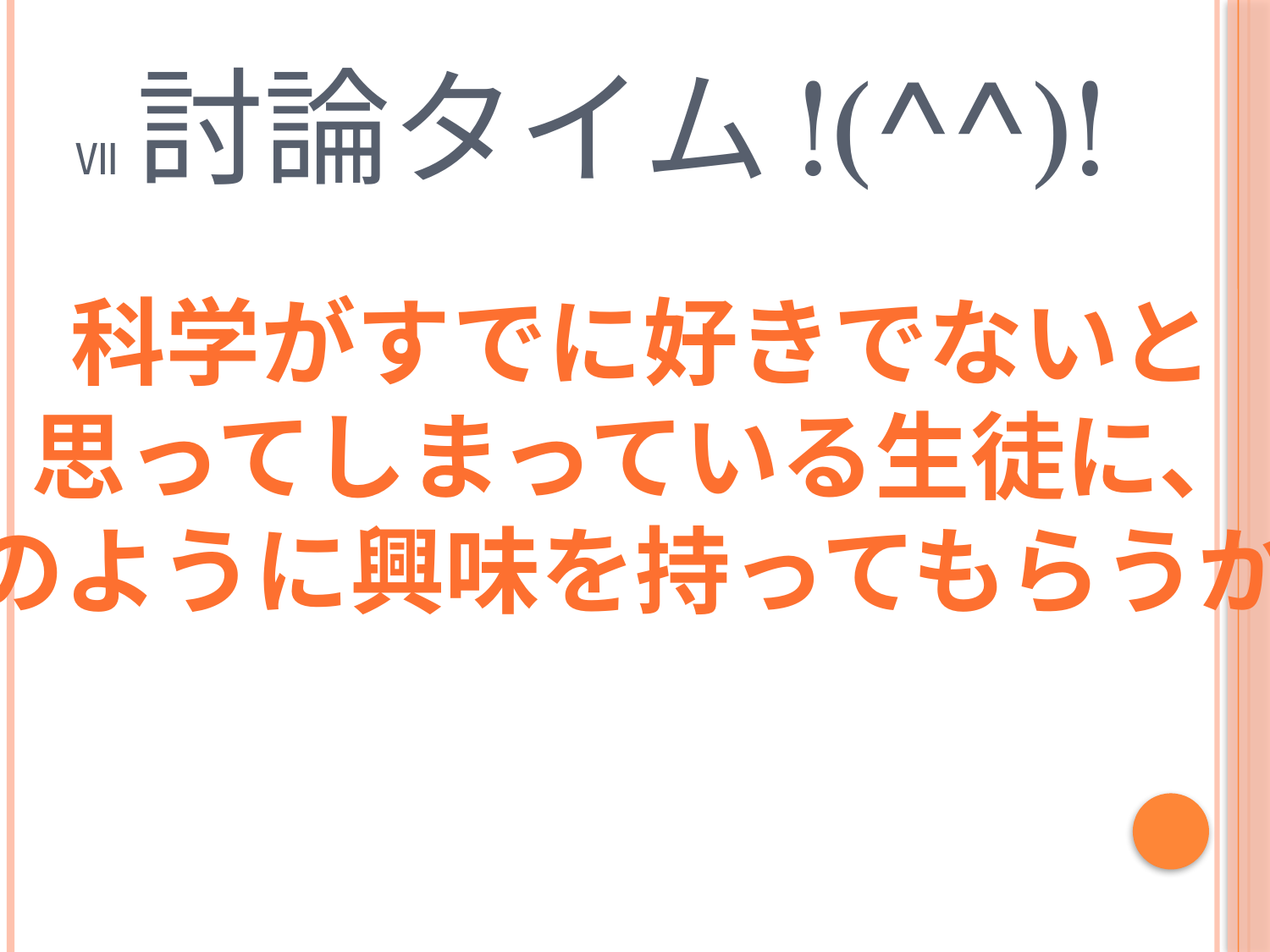

# Ⅶ 討論タイム!(^^)!
科学がすでに好きでないと
思ってしまっている生徒に、
どのように興味を持ってもらうか??